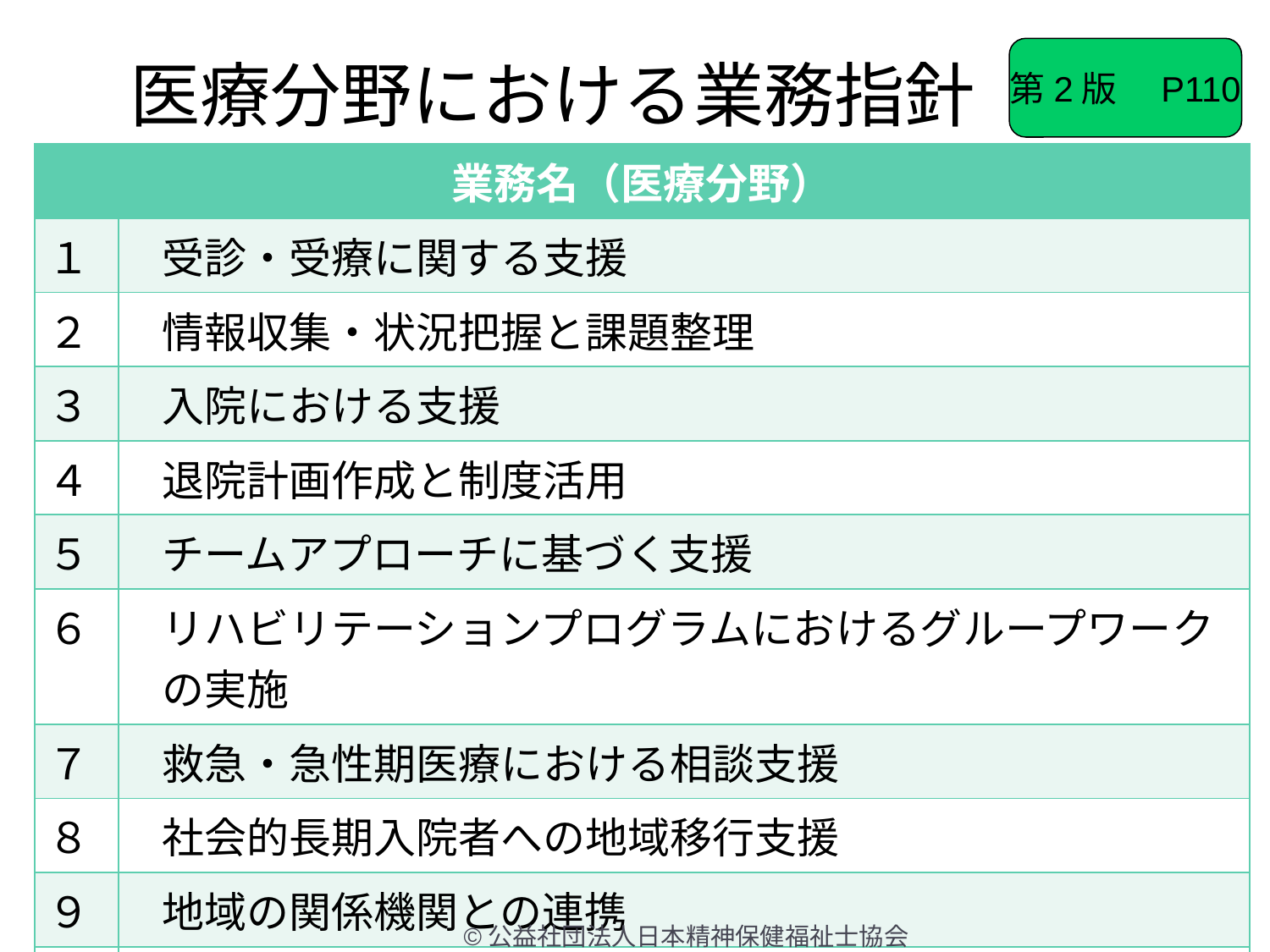

第2版　P110
医療分野における業務指針
| 業務名（医療分野） |  |  |
| --- | --- | --- |
| １ |  | 受診・受療に関する支援 |
| ２ |  | 情報収集・状況把握と課題整理 |
| ３ |  | 入院における支援 |
| ４ |  | 退院計画作成と制度活用 |
| ５ |  | チームアプローチに基づく支援 |
| ６ |  | リハビリテーションプログラムにおけるグループワークの実施 |
| ７ |  | 救急・急性期医療における相談支援 |
| ８ |  | 社会的長期入院者への地域移行支援 |
| ９ |  | 地域の関係機関との連携 |
| 10 |  | アウトリーチ・訪問活動 |
| 11 |  | 組織の運営・管理への参画 |
44
©公益社団法人日本精神保健福祉士協会（2016）